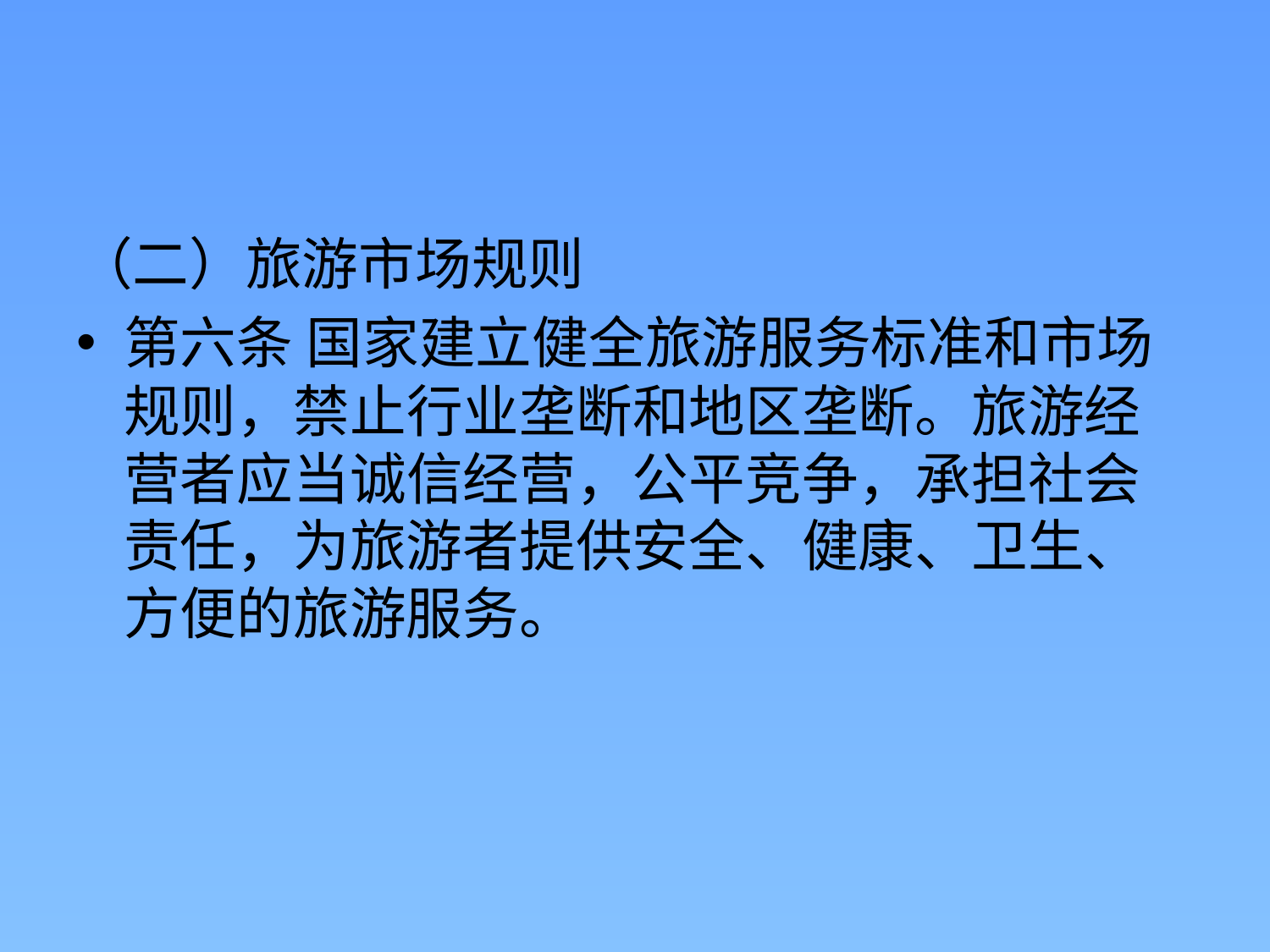

#
（二）旅游市场规则
第六条 国家建立健全旅游服务标准和市场规则，禁止行业垄断和地区垄断。旅游经营者应当诚信经营，公平竞争，承担社会责任，为旅游者提供安全、健康、卫生、方便的旅游服务。